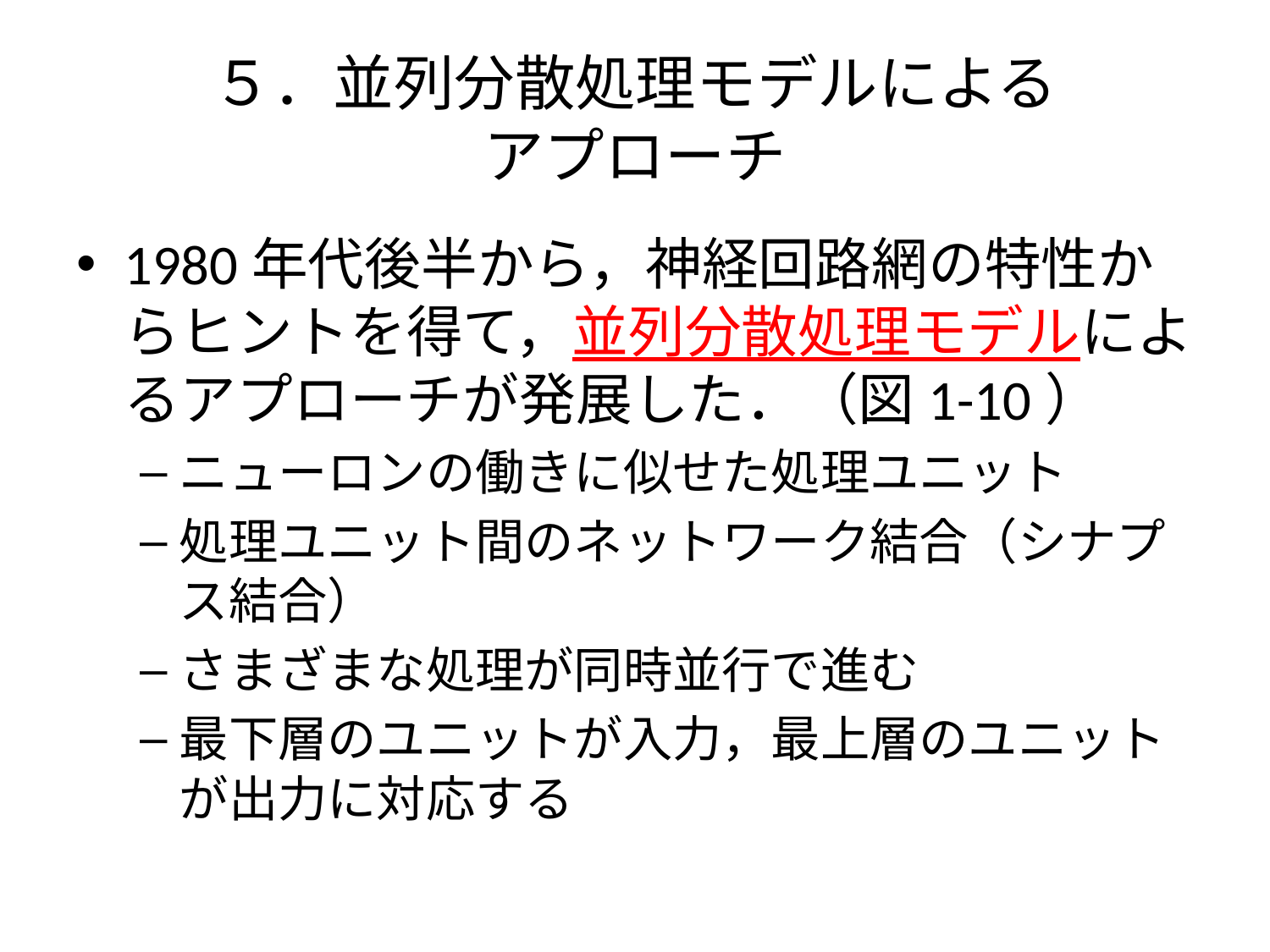

# ５．並列分散処理モデルによる アプローチ
1980年代後半から，神経回路網の特性からヒントを得て，並列分散処理モデルによるアプローチが発展した．（図1-10）
ニューロンの働きに似せた処理ユニット
処理ユニット間のネットワーク結合（シナプス結合）
さまざまな処理が同時並行で進む
最下層のユニットが入力，最上層のユニットが出力に対応する